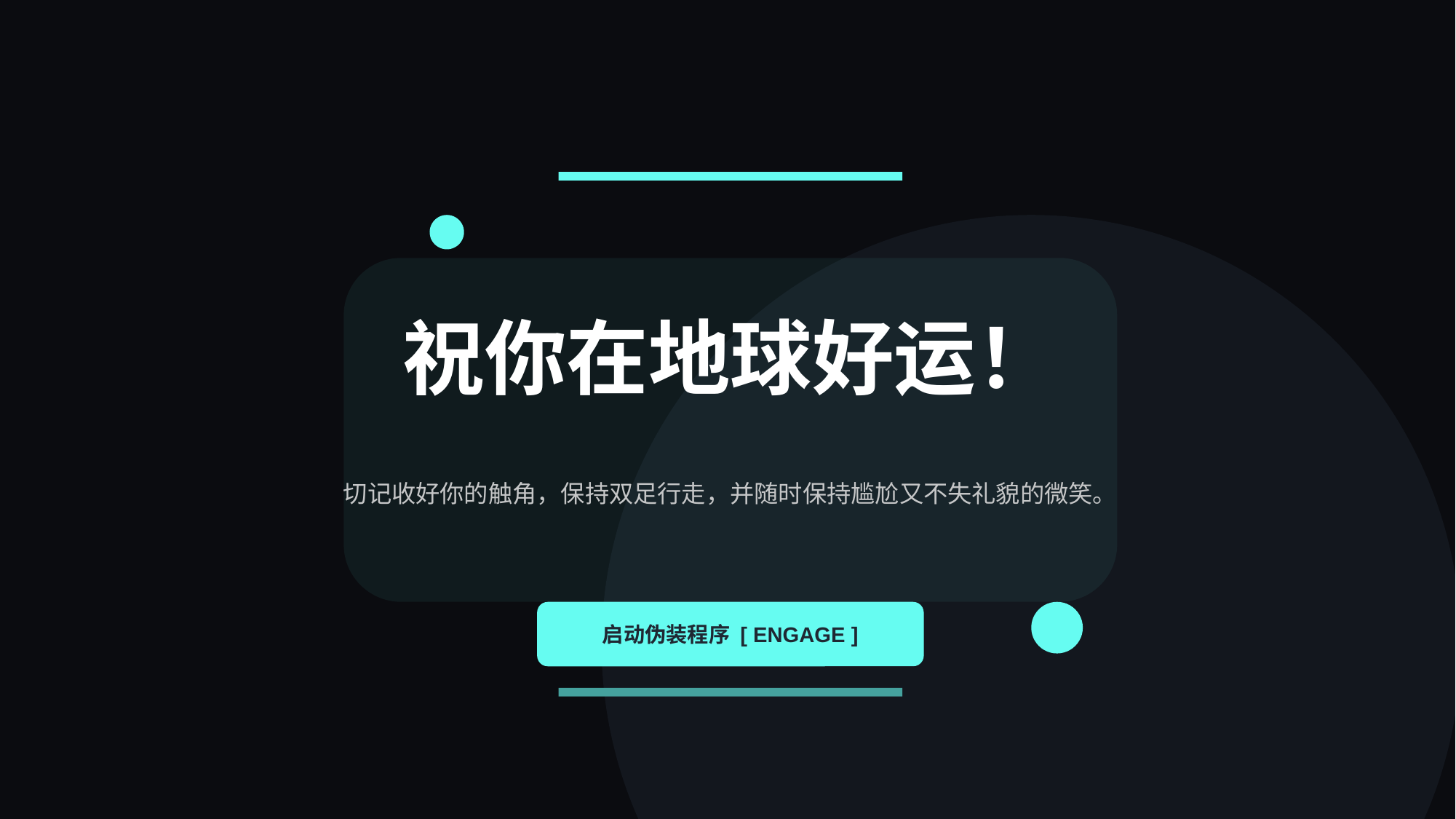

祝你在地球好运！
切记收好你的触角，保持双足行走，并随时保持尴尬又不失礼貌的微笑。

启动伪装程序 [ ENGAGE ]